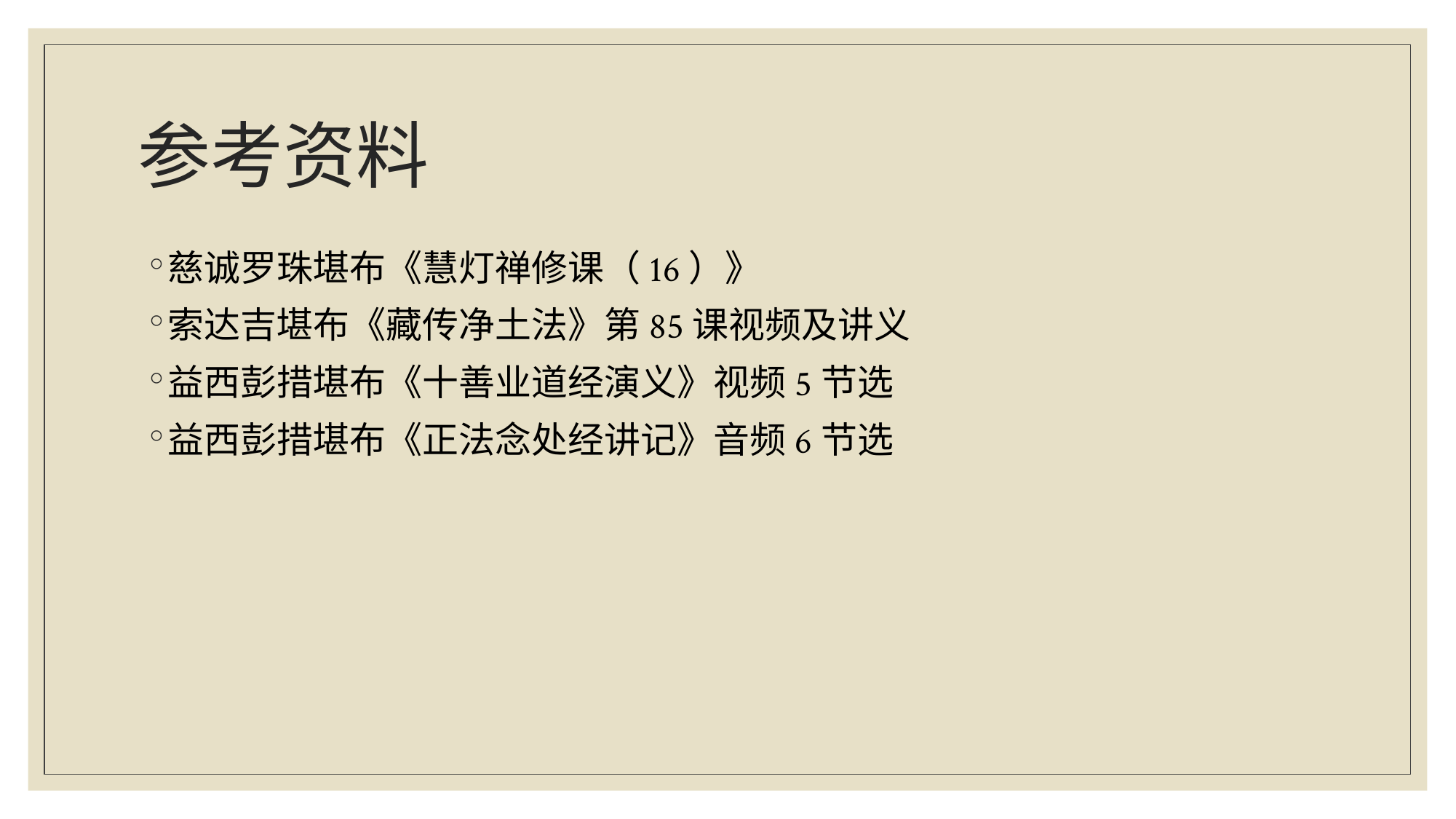

# 参考资料
慈诚罗珠堪布《慧灯禅修课（16）》
索达吉堪布《藏传净土法》第85课视频及讲义
益西彭措堪布《十善业道经演义》视频5节选
益西彭措堪布《正法念处经讲记》音频6节选